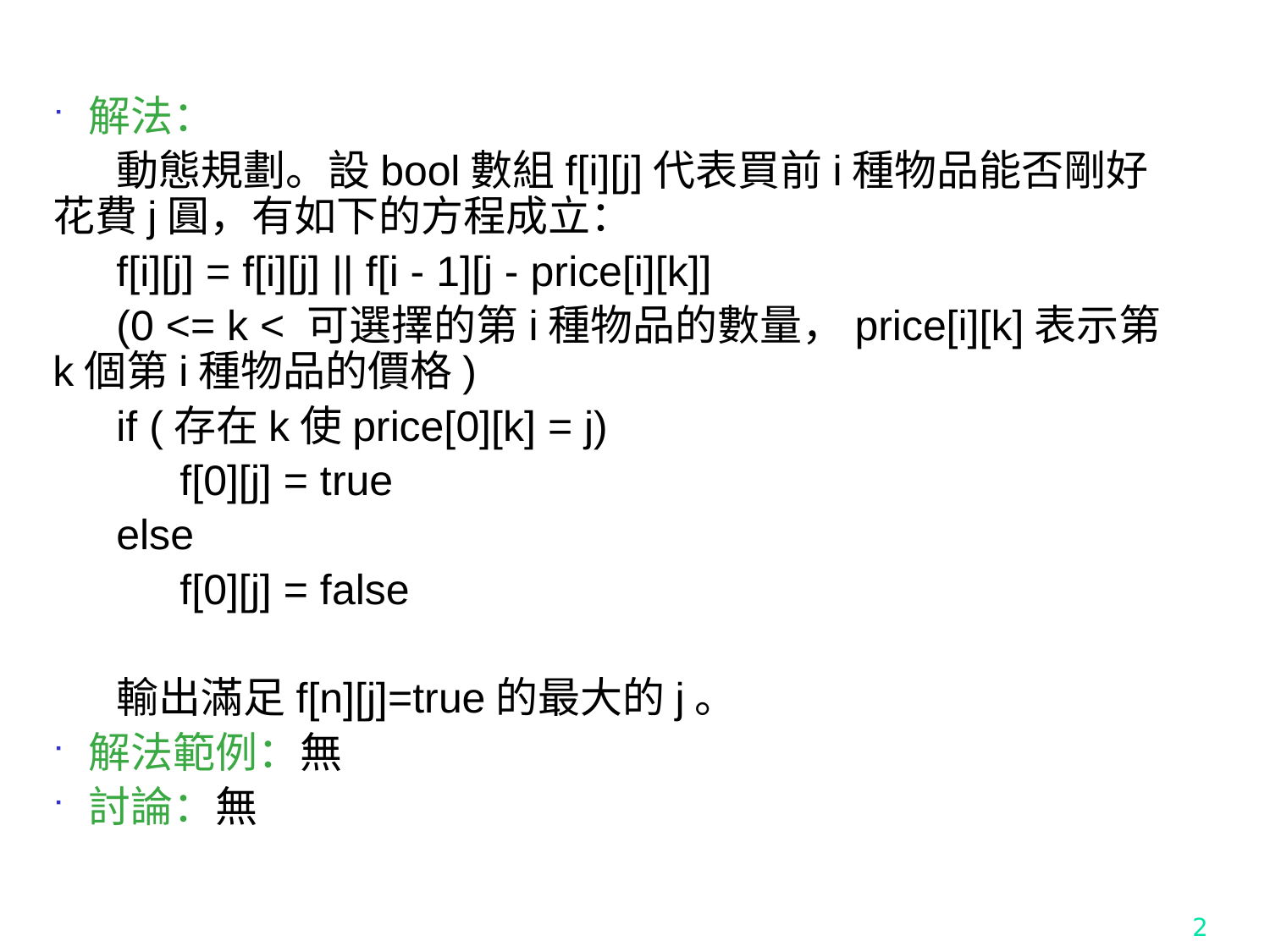

解法：
動態規劃。設bool數組f[i][j]代表買前i種物品能否剛好花費j圓，有如下的方程成立：
f[i][j] = f[i][j] || f[i - 1][j - price[i][k]]
(0 <= k < 可選擇的第i種物品的數量，price[i][k]表示第k個第i種物品的價格)
if (存在k使price[0][k] = j)
	f[0][j] = true
else
	f[0][j] = false

輸出滿足f[n][j]=true的最大的j。
解法範例：無
討論：無
2